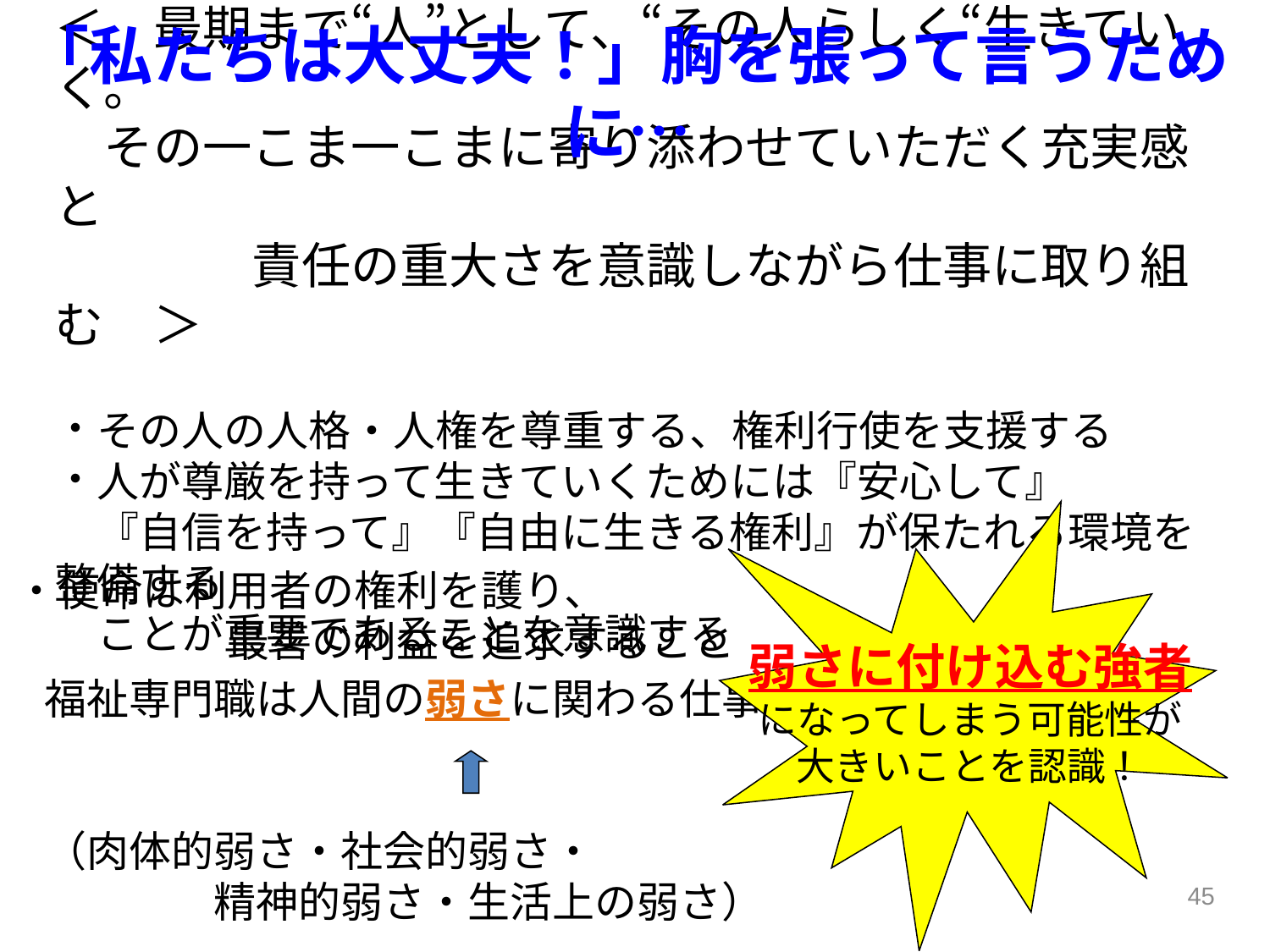

「私たちは大丈夫！」胸を張って言うために…
＜　最期まで“人”として、“その人らしく“生きていく。
　その一こま一こまに寄り添わせていただく充実感と
　　　　責任の重大さを意識しながら仕事に取り組む　＞

その人の人格・人権を尊重する、権利行使を支援する
人が尊厳を持って生きていくためには『安心して』
　『自信を持って』『自由に生きる権利』が保たれる環境を整備する
　ことが重要であることを意識する

弱さに付け込む強者
になってしまう可能性が
大きいことを認識！

・使命は利用者の権利を護り、
　　　　　最善の利益を追求すること

福祉専門職は人間の弱さに関わる仕事

（肉体的弱さ・社会的弱さ・
　　　　精神的弱さ・生活上の弱さ）

45